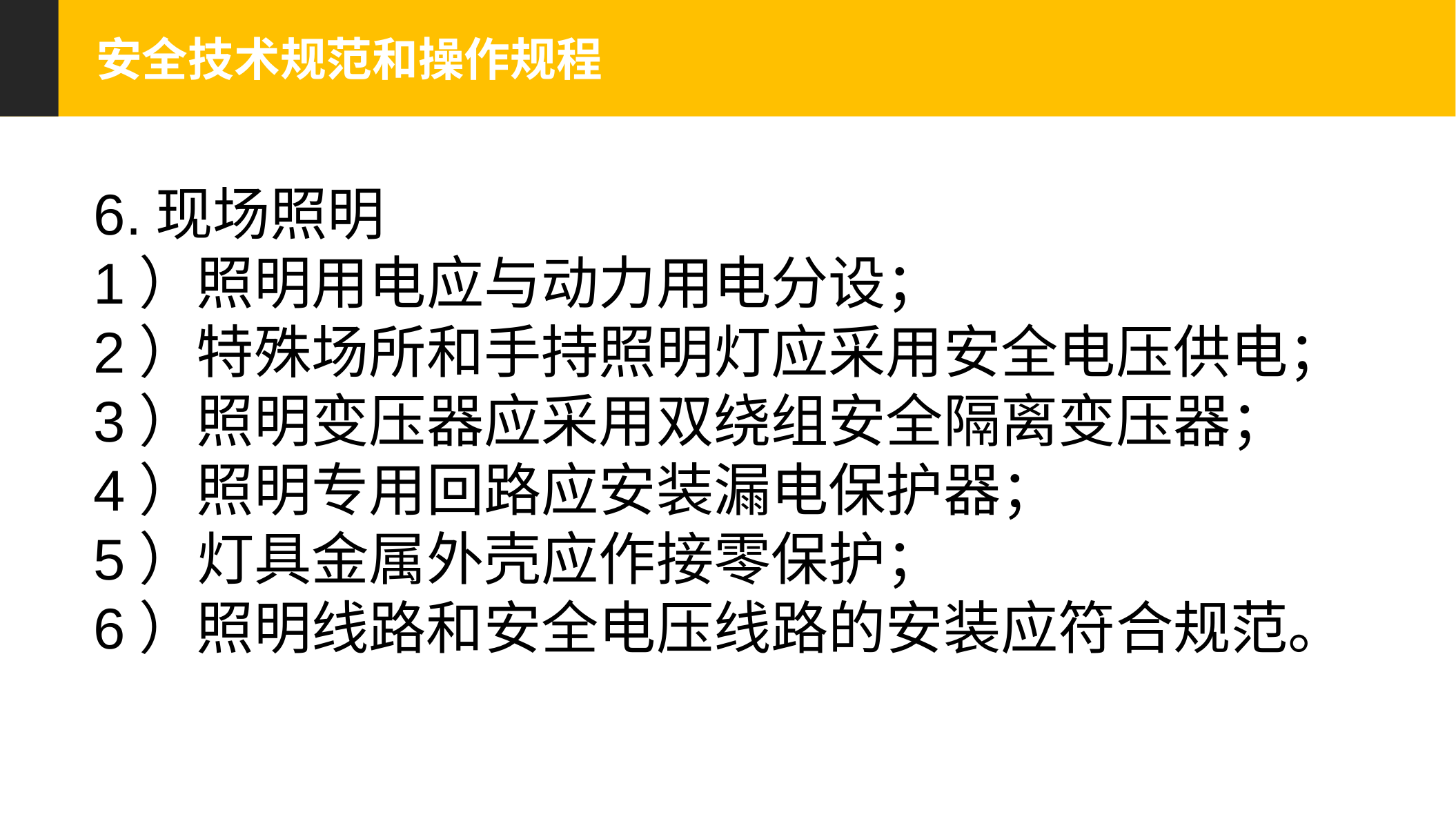

安全技术规范和操作规程
 6.现场照明
 1）照明用电应与动力用电分设；
 2）特殊场所和手持照明灯应采用安全电压供电；
 3）照明变压器应采用双绕组安全隔离变压器；
 4）照明专用回路应安装漏电保护器；
 5）灯具金属外壳应作接零保护；
 6）照明线路和安全电压线路的安装应符合规范。